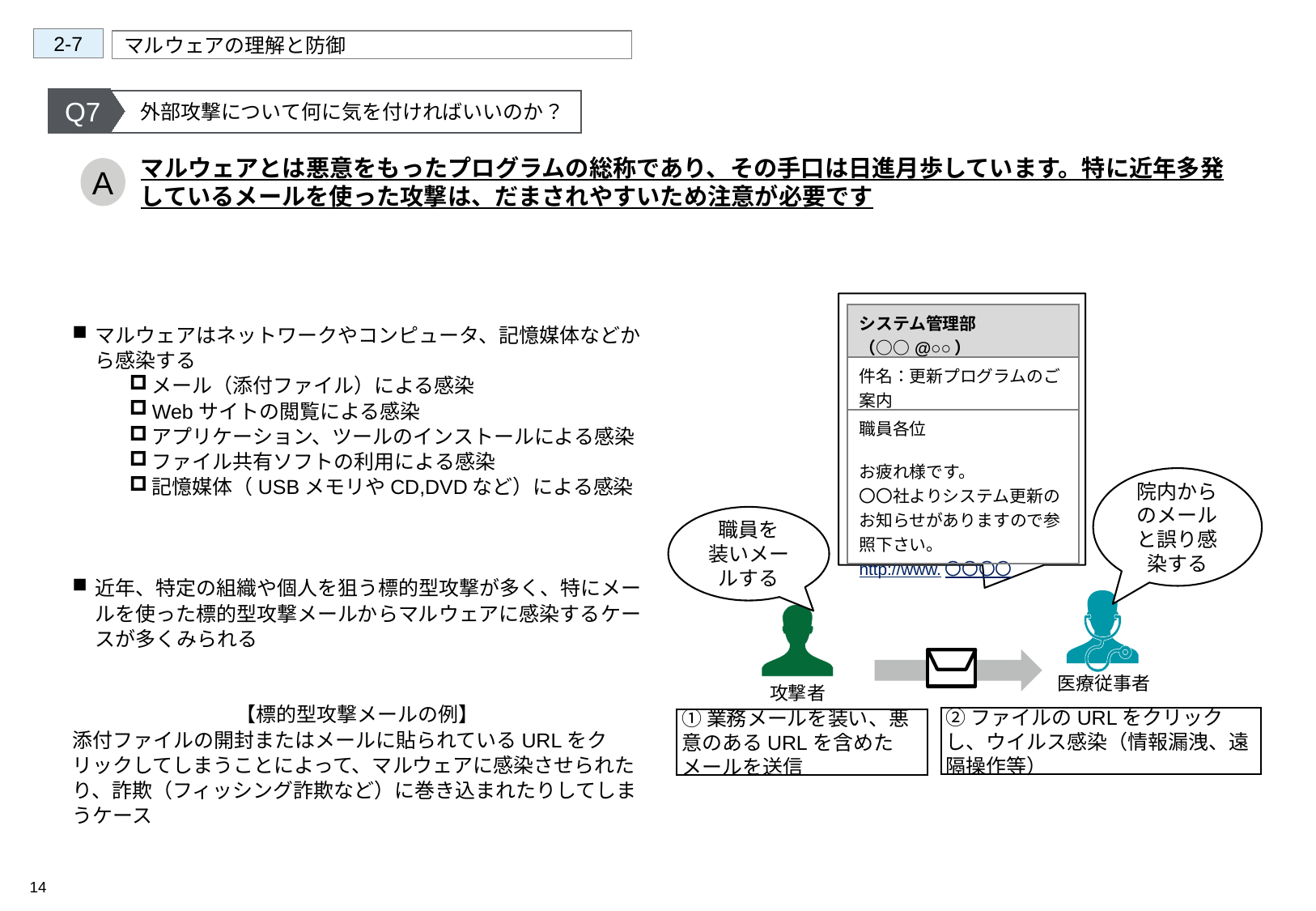

2-7
マルウェアの理解と防御
Q7
　外部攻撃について何に気を付ければいいのか？
マルウェアとは悪意をもったプログラムの総称であり、その手口は日進月歩しています。特に近年多発しているメールを使った攻撃は、だまされやすいため注意が必要です
A

| システム管理部（○○@○○） |
| --- |
| 件名：更新プログラムのご案内 |
| 職員各位 お疲れ様です。 〇〇社よりシステム更新のお知らせがありますので参照下さい。 http://www.〇〇〇〇 |
マルウェアはネットワークやコンピュータ、記憶媒体などから感染する
メール（添付ファイル）による感染
Webサイトの閲覧による感染
アプリケーション、ツールのインストールによる感染
ファイル共有ソフトの利用による感染
記憶媒体（USBメモリやCD,DVDなど）による感染

近年、特定の組織や個人を狙う標的型攻撃が多く、特にメールを使った標的型攻撃メールからマルウェアに感染するケースが多くみられる

【標的型攻撃メールの例】
添付ファイルの開封またはメールに貼られているURLをクリックしてしまうことによって、マルウェアに感染させられたり、詐欺（フィッシング詐欺など）に巻き込まれたりしてしまうケース

院内からのメールと誤り感染する
職員を
装いメールする

医療従事者
攻撃者
②ファイルのURLをクリックし、ウイルス感染（情報漏洩、遠隔操作等）
①業務メールを装い、悪意のあるURLを含めたメールを送信
14